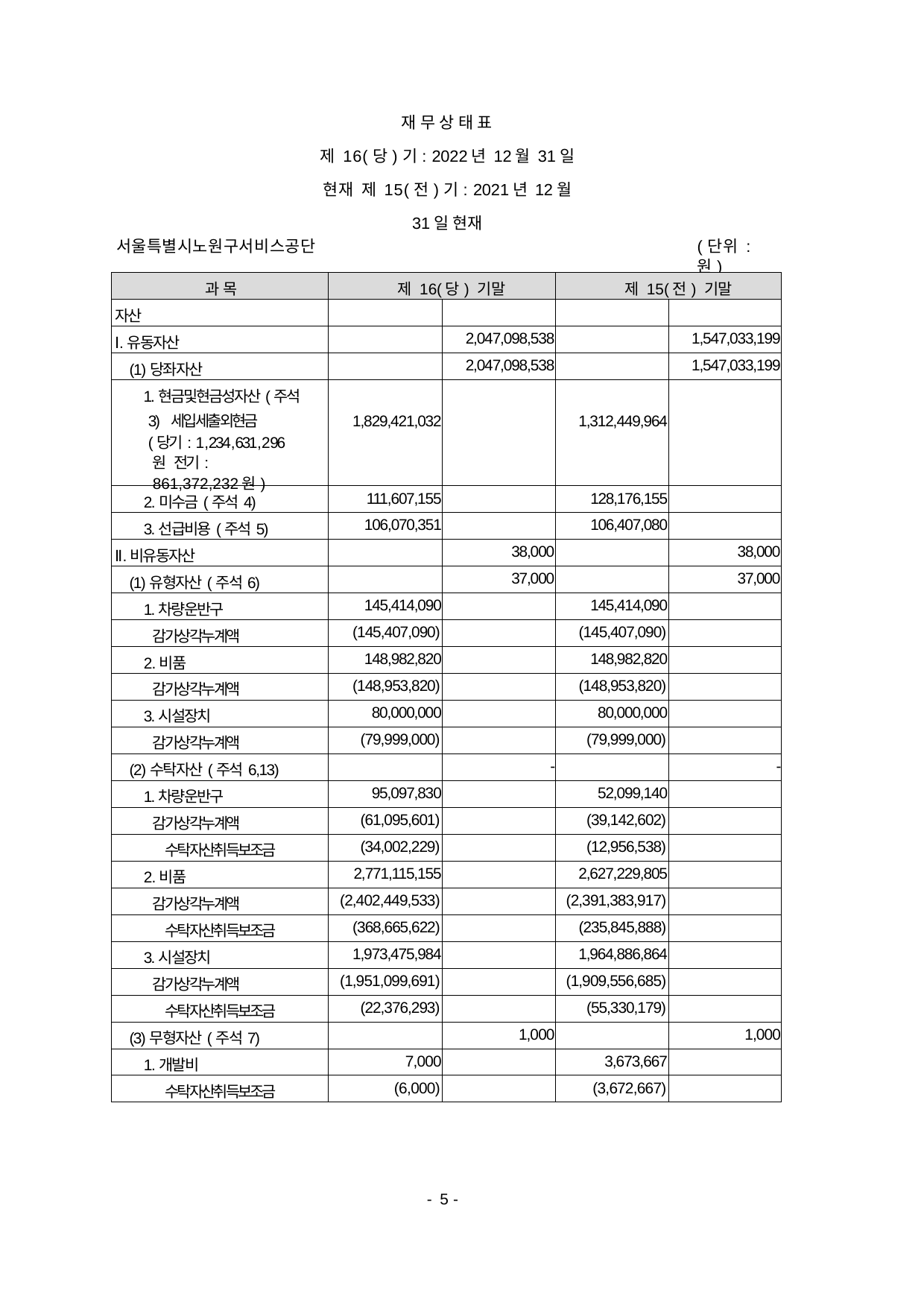

재 무 상 태 표
제 16(당)기: 2022년 12월 31일 현재  제 15(전)기: 2021년 12월 31일 현재
서울특별시노원구서비스공단
(단위 : 원)
| 과 목 | 제 16(당) 기말 |  | 제 15(전) 기말 |  |
| --- | --- | --- | --- | --- |
| 자산 |  |  |  |  |
| Ⅰ.유동자산 |  | 2,047,098,538 |  | 1,547,033,199 |
| (1)당좌자산 |  | 2,047,098,538 |  | 1,547,033,199 |
| 1.현금및현금성자산(주석3) 세입세출외현금 (당기: 1,234,631,296원 전기: 861,372,232원) | 1,829,421,032 |  | 1,312,449,964 |  |
| 2.미수금(주석4) | 111,607,155 |  | 128,176,155 |  |
| 3.선급비용(주석5) | 106,070,351 |  | 106,407,080 |  |
| Ⅱ.비유동자산 |  | 38,000 |  | 38,000 |
| (1)유형자산(주석6) |  | 37,000 |  | 37,000 |
| 1.차량운반구 | 145,414,090 |  | 145,414,090 |  |
| 감가상각누계액 | (145,407,090) |  | (145,407,090) |  |
| 2.비품 | 148,982,820 |  | 148,982,820 |  |
| 감가상각누계액 | (148,953,820) |  | (148,953,820) |  |
| 3.시설장치 | 80,000,000 |  | 80,000,000 |  |
| 감가상각누계액 | (79,999,000) |  | (79,999,000) |  |
| (2)수탁자산(주석6,13) |  | - |  | - |
| 1.차량운반구 | 95,097,830 |  | 52,099,140 |  |
| 감가상각누계액 | (61,095,601) |  | (39,142,602) |  |
| 수탁자산취득보조금 | (34,002,229) |  | (12,956,538) |  |
| 2.비품 | 2,771,115,155 |  | 2,627,229,805 |  |
| 감가상각누계액 | (2,402,449,533) |  | (2,391,383,917) |  |
| 수탁자산취득보조금 | (368,665,622) |  | (235,845,888) |  |
| 3.시설장치 | 1,973,475,984 |  | 1,964,886,864 |  |
| 감가상각누계액 | (1,951,099,691) |  | (1,909,556,685) |  |
| 수탁자산취득보조금 | (22,376,293) |  | (55,330,179) |  |
| (3)무형자산(주석7) |  | 1,000 |  | 1,000 |
| 1.개발비 | 7,000 |  | 3,673,667 |  |
| 수탁자산취득보조금 | (6,000) |  | (3,672,667) |  |
- 5 -